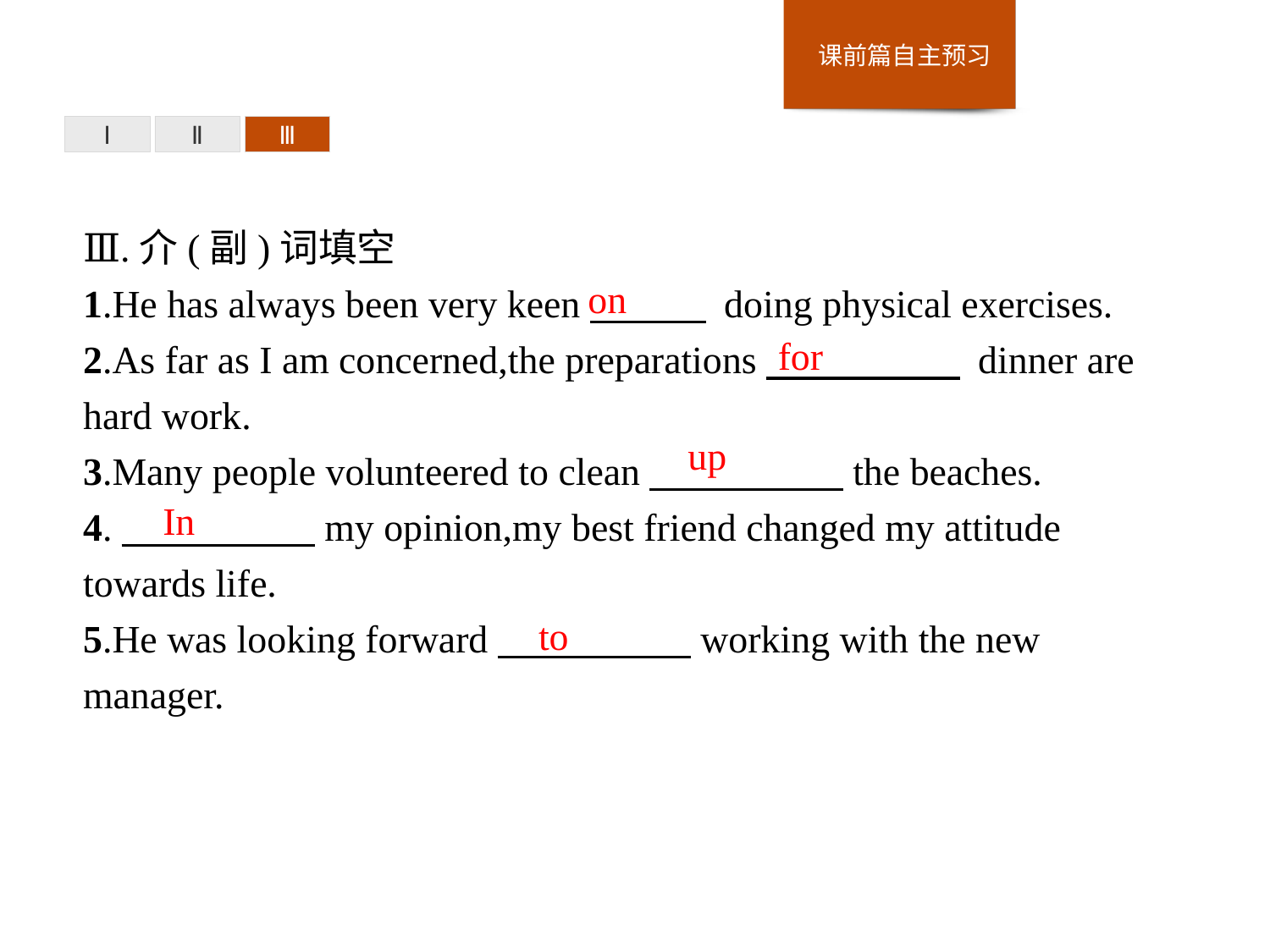

Ⅰ
Ⅱ
Ⅲ
Ⅲ.介(副)词填空
1.He has always been very keen　　　 doing physical exercises.
2.As far as I am concerned,the preparations　　　　　 dinner are hard work.
3.Many people volunteered to clean　　　　　the beaches.
4.　　　　　my opinion,my best friend changed my attitude towards life.
5.He was looking forward　　　　　working with the new manager.
on
for
up
In
to